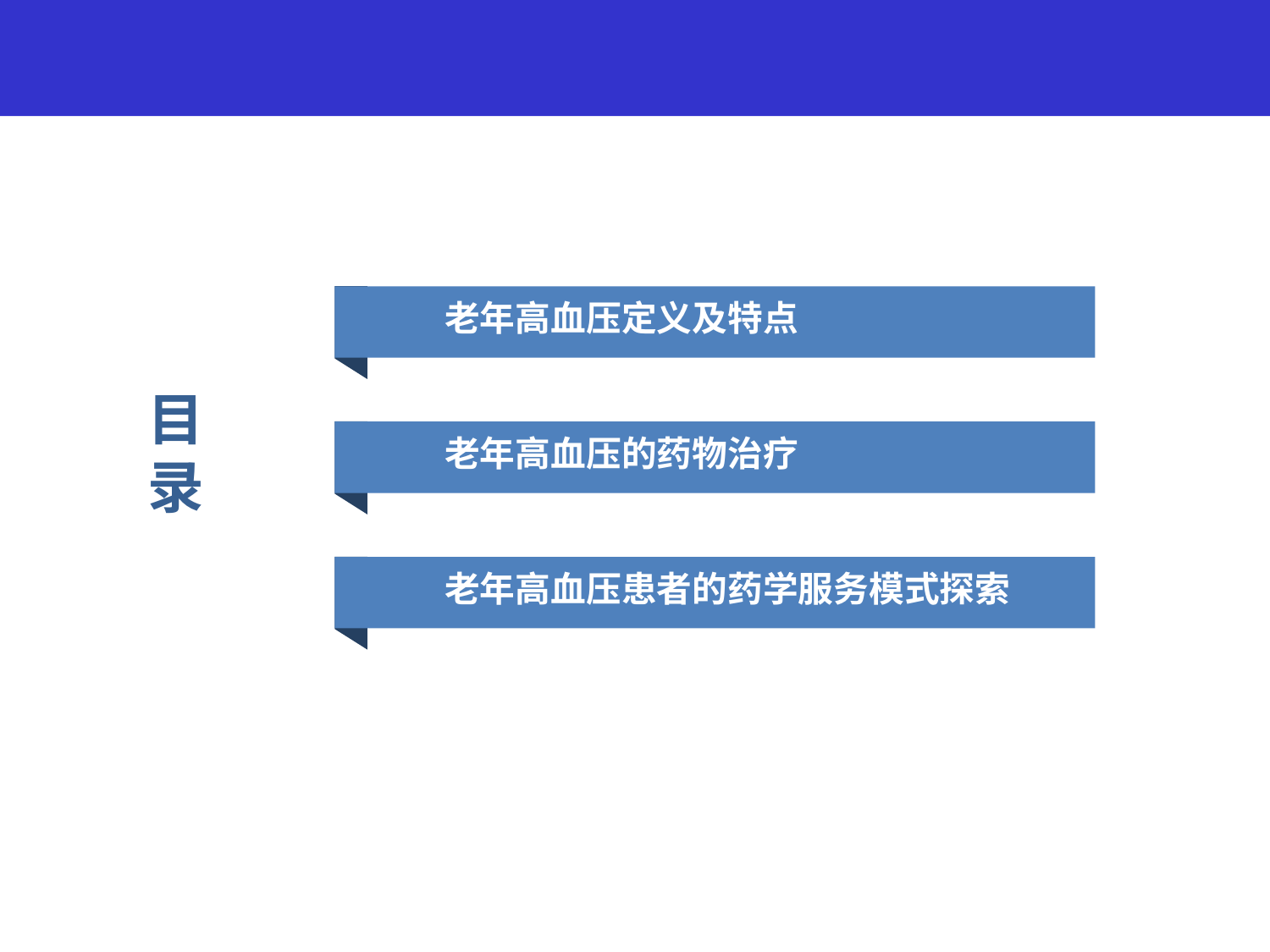

老年高血压定义及特点
目录

老年高血压的药物治疗

老年高血压患者的药学服务模式探索